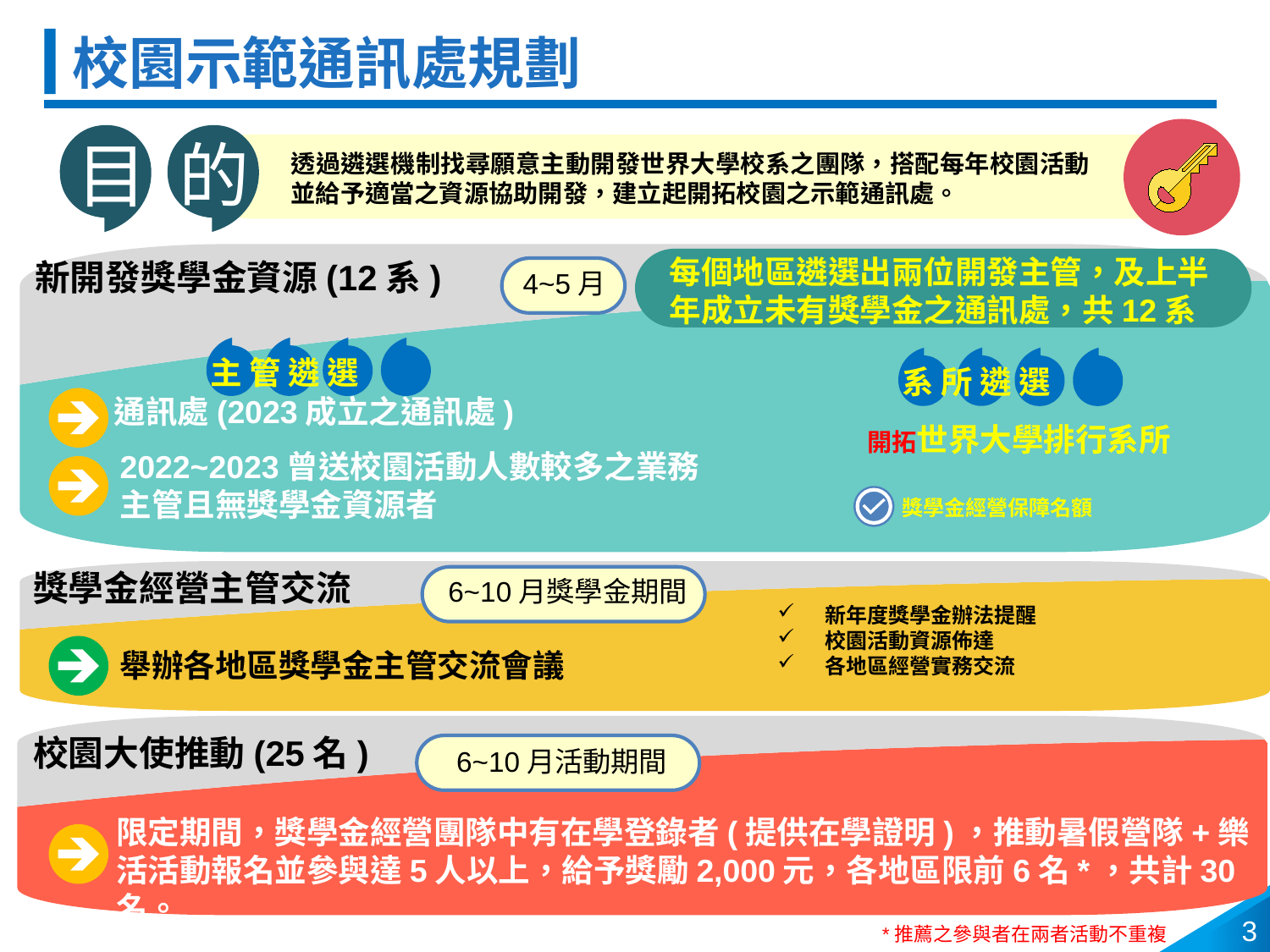

校園示範通訊處規劃

目  的

透過遴選機制找尋願意主動開發世界大學校系之團隊，搭配每年校園活動並給予適當之資源協助開發，建立起開拓校園之示範通訊處。

每個地區遴選出兩位開發主管，及上半年成立未有獎學金之通訊處，共12系

新開發獎學金資源(12系)

4~5月

主 管 遴 選

系 所 遴 選
通訊處(2023成立之通訊處)

開拓世界大學排行系所
2022~2023曾送校園活動人數較多之業務主管且無獎學金資源者

獎學金經營保障名額
獎學金經營主管交流

6~10月獎學金期間
新年度獎學金辦法提醒
校園活動資源佈達
各地區經營實務交流

舉辦各地區獎學金主管交流會議

校園大使推動(25名)

6~10月活動期間
限定期間，獎學金經營團隊中有在學登錄者(提供在學證明)，推動暑假營隊+樂活活動報名並參與達5人以上，給予獎勵2,000元，各地區限前6名*，共計30名。

3
*推薦之參與者在兩者活動不重複